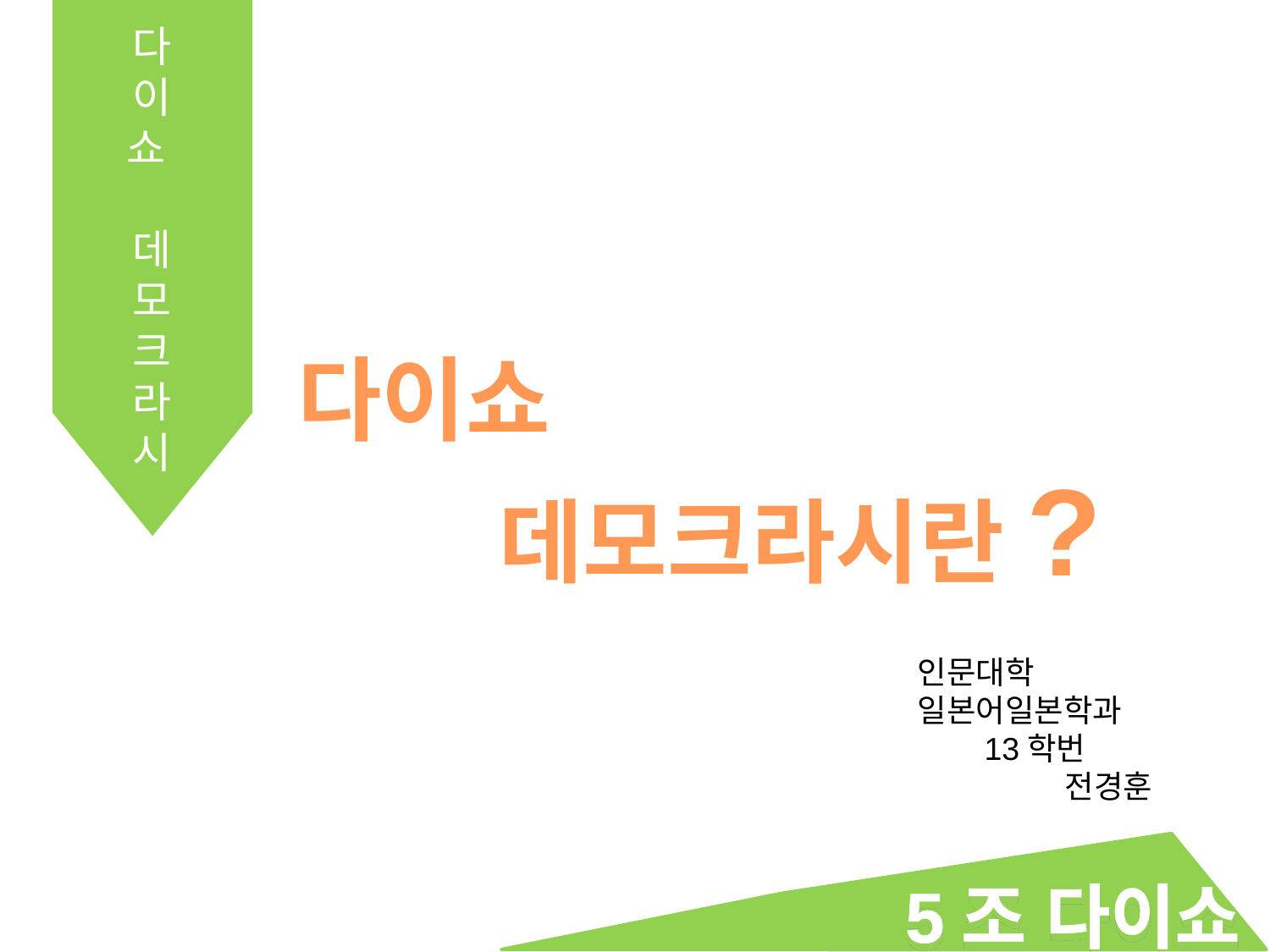

다이쇼

데모크라시
다이쇼
       데모크라시란?
인문대학
일본어일본학과
13학번
전경훈